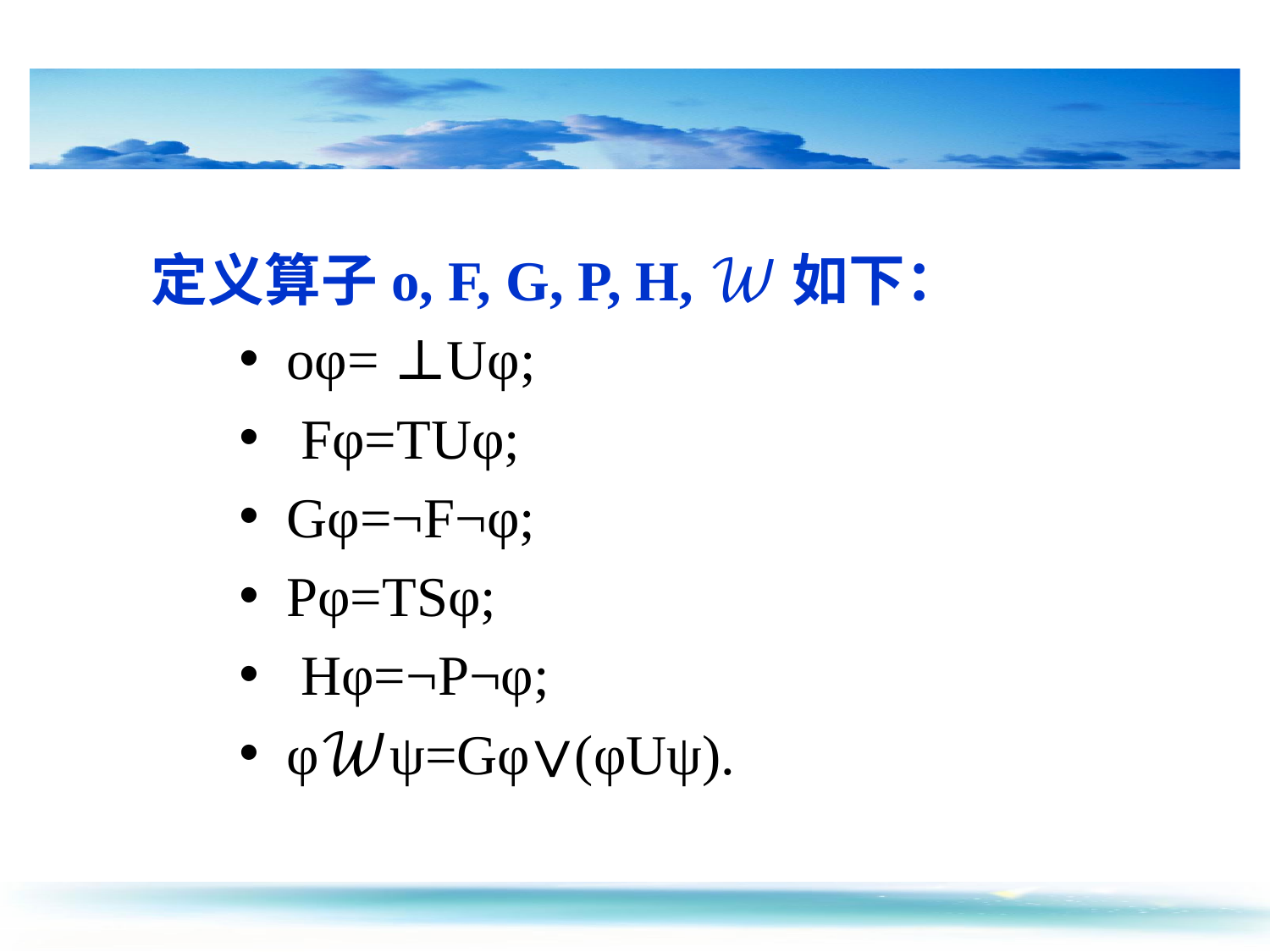

定义算子o, F, G, P, H, 𝒲如下：
oφ= ⊥Uφ;
 Fφ=ΤUφ;
Gφ=¬F¬φ;
Pφ=ТSφ;
 Hφ=¬P¬φ;
φ𝒲ψ=Gφ∨(φUψ).